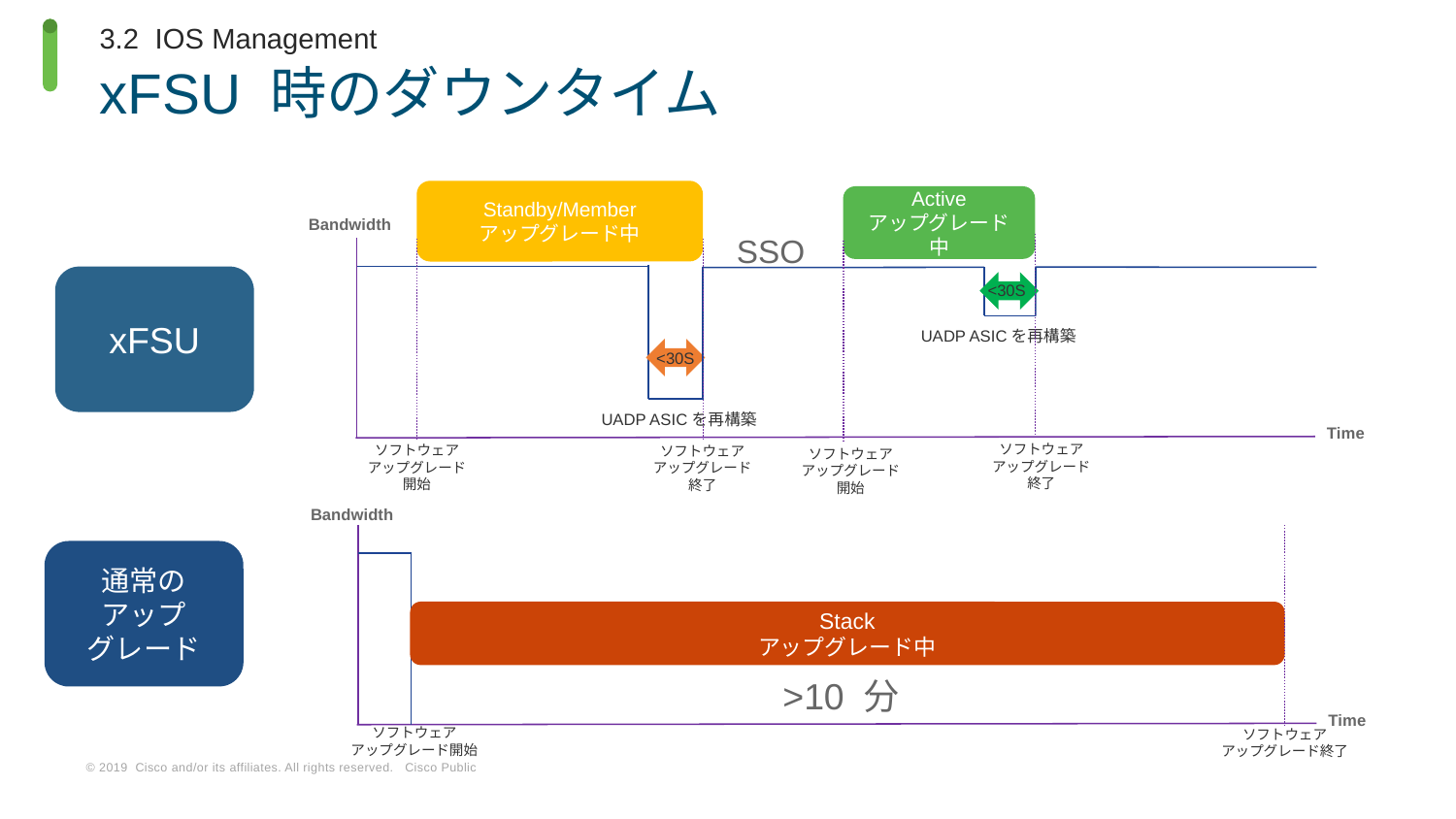

3.2  IOS Management
# xFSU 時のダウンタイム
Standby/Member
アップグレード中
Active
アップグレード中
Bandwidth
xFSU
Time
SSO

<30S
UADP ASICを再構築

<30S
UADP ASICを再構築
ソフトウェア
アップグレード
終了
ソフトウェア
アップグレード
開始
ソフトウェア
アップグレード
終了
ソフトウェア
アップグレード
開始
Bandwidth
通常の
アップ
グレード
Time
Stack
アップグレード中
>10 分
ソフトウェア
アップグレード開始
ソフトウェア
アップグレード終了